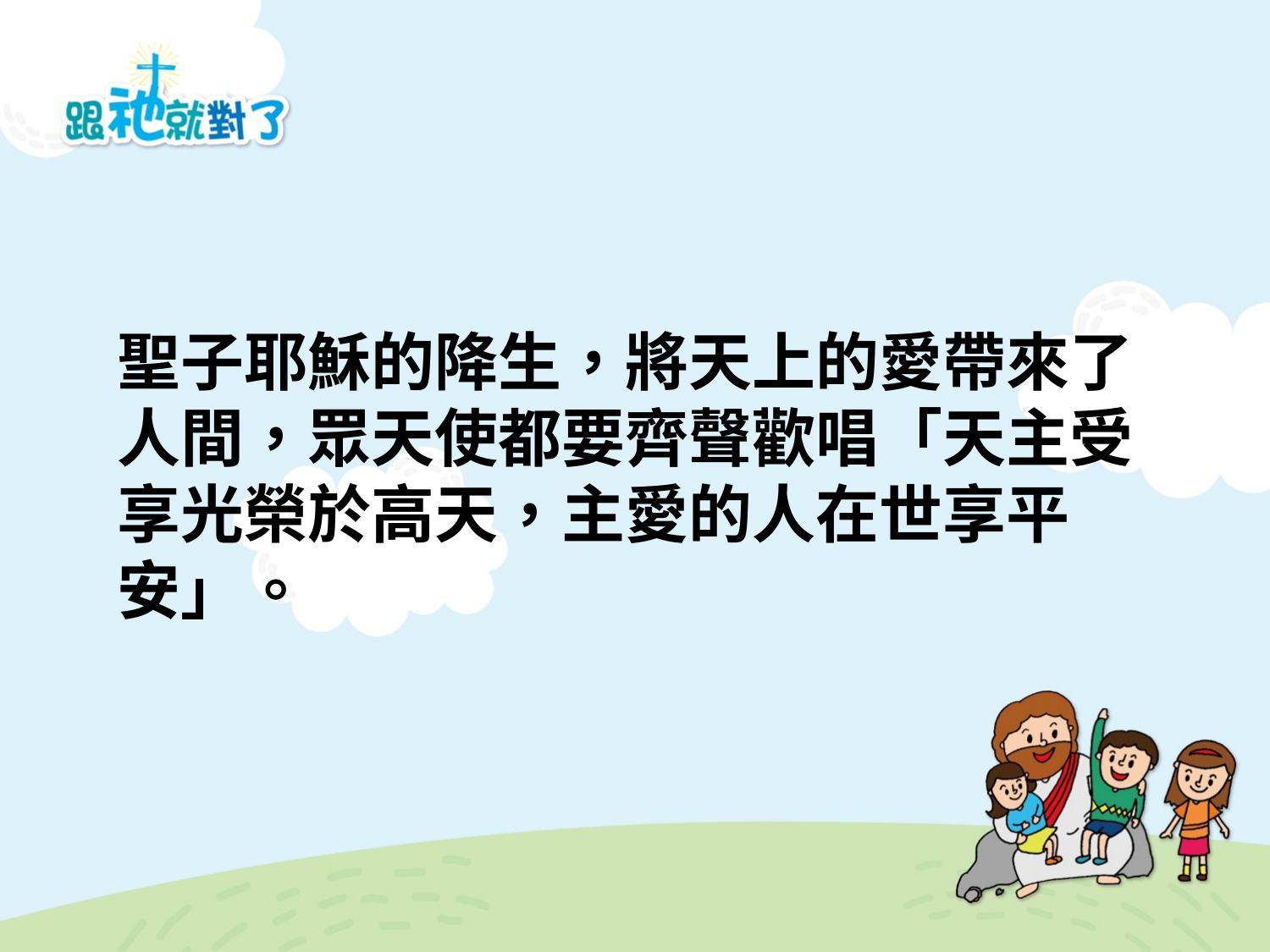

聖子耶穌的降生，將天上的愛帶來了人間，眾天使都要齊聲歡唱「天主受享光榮於高天，主愛的人在世享平安」。